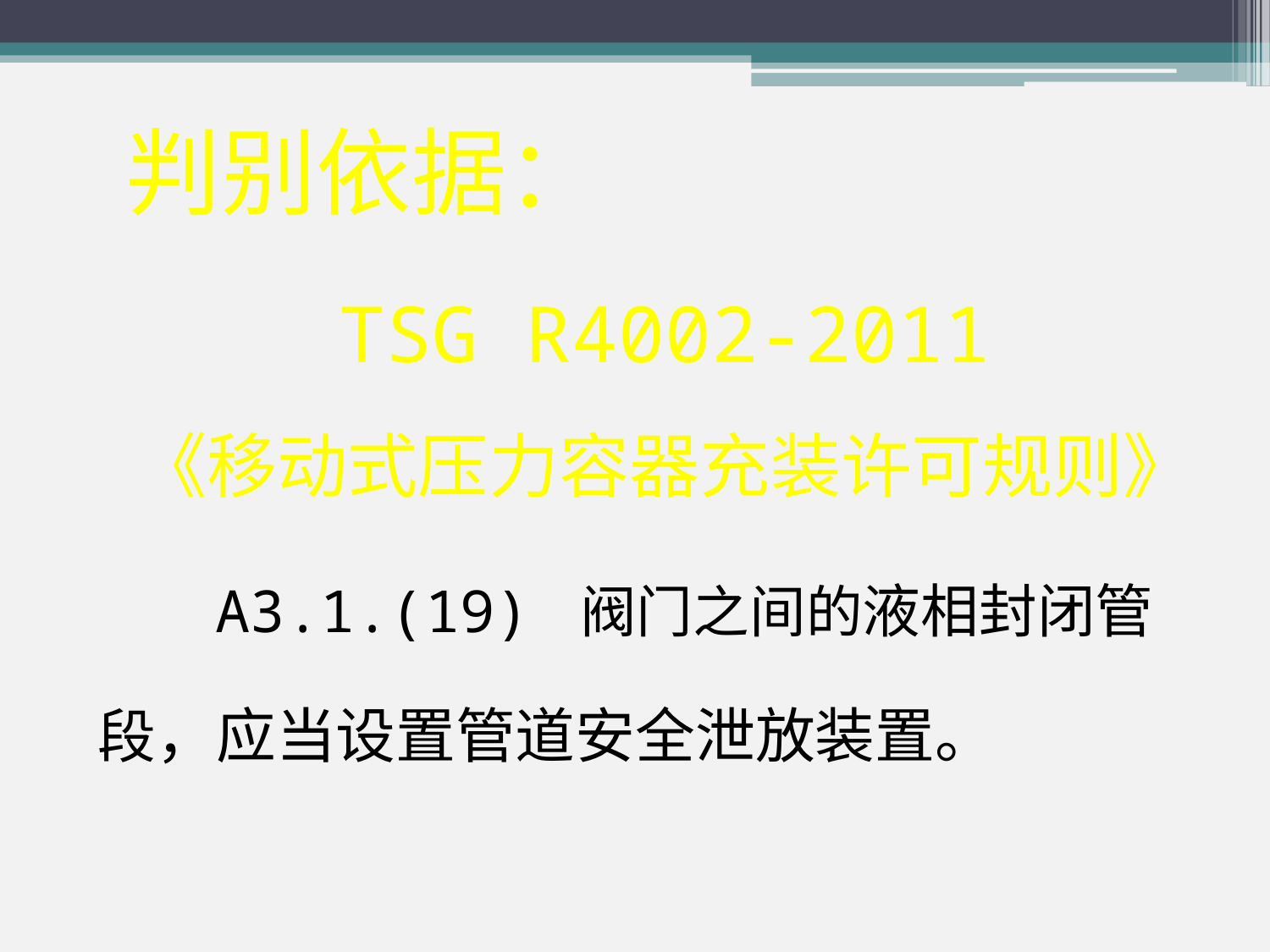

判别依据：
TSG R4002-2011
《移动式压力容器充装许可规则》
     A3.1.(19) 阀门之间的液相封闭管段，应当设置管道安全泄放装置。